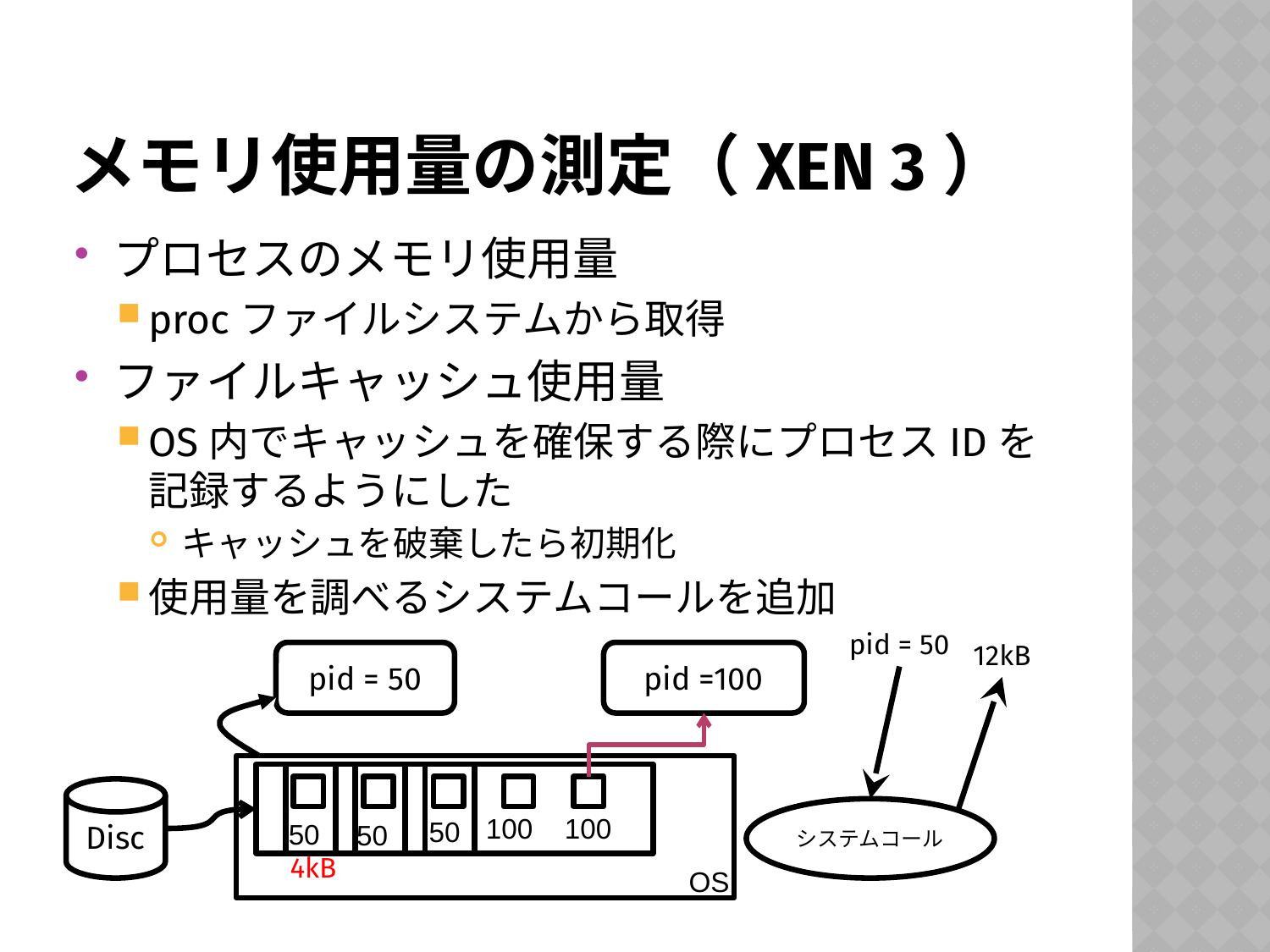

# メモリ使用量の測定（Xen 3）
プロセスのメモリ使用量
procファイルシステムから取得
ファイルキャッシュ使用量
OS内でキャッシュを確保する際にプロセスIDを記録するようにした
キャッシュを破棄したら初期化
使用量を調べるシステムコールを追加
pid = 50
12kB
pid = 50
pid =100

Disc
システムコール
50
50
50
100
100
50
50
50
4kB
OS